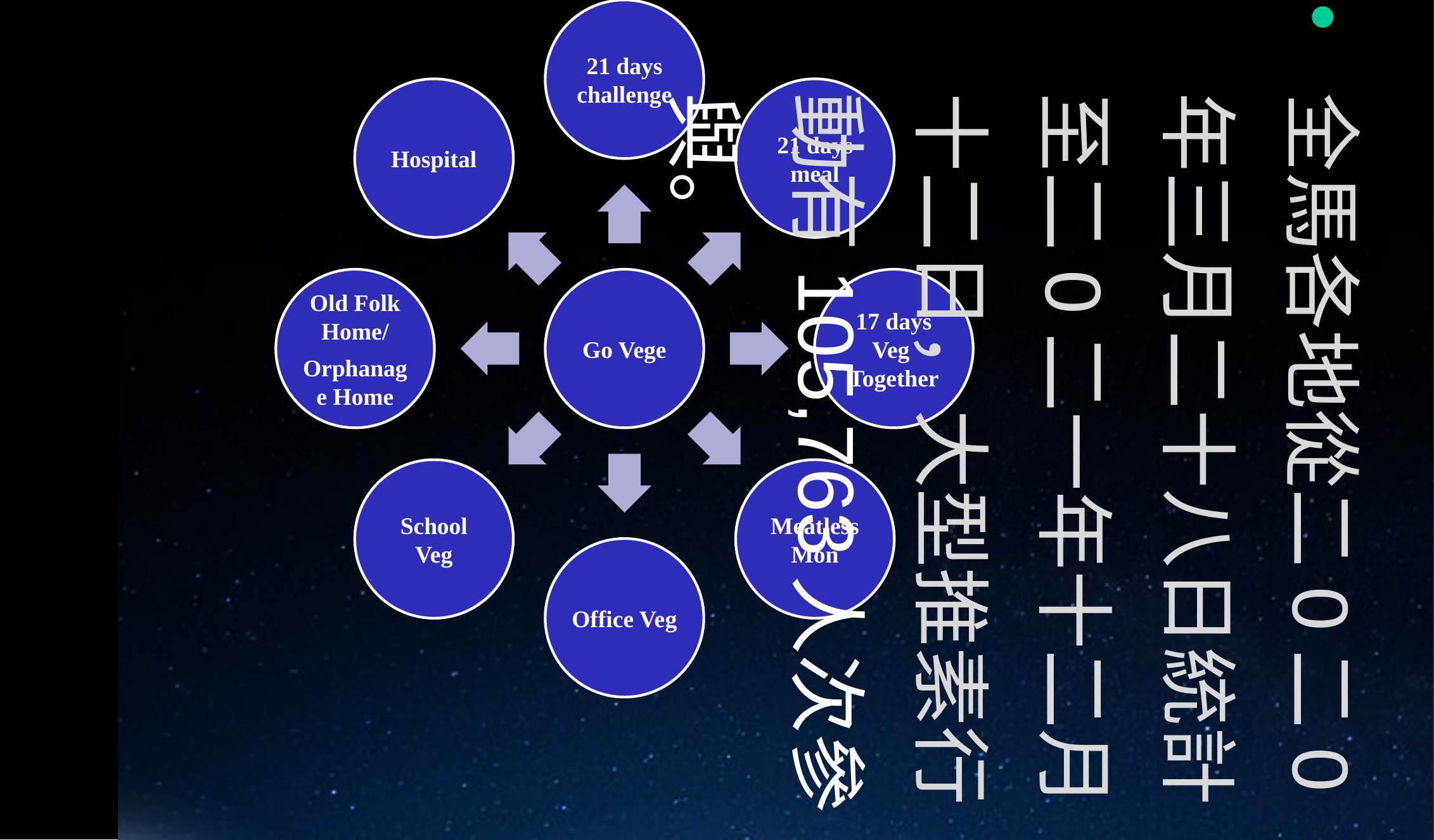

全馬各地從二0二0年三月二十八日統計至二0二一年十二月十二日，大型推素行動有105,763人次參與。

Go Vege

21 days challenge

21 days meal

17 days Veg  Together

Meatless Mon

Office Veg

School Veg

Old Folk Home/
Orphanage Home

Hospital